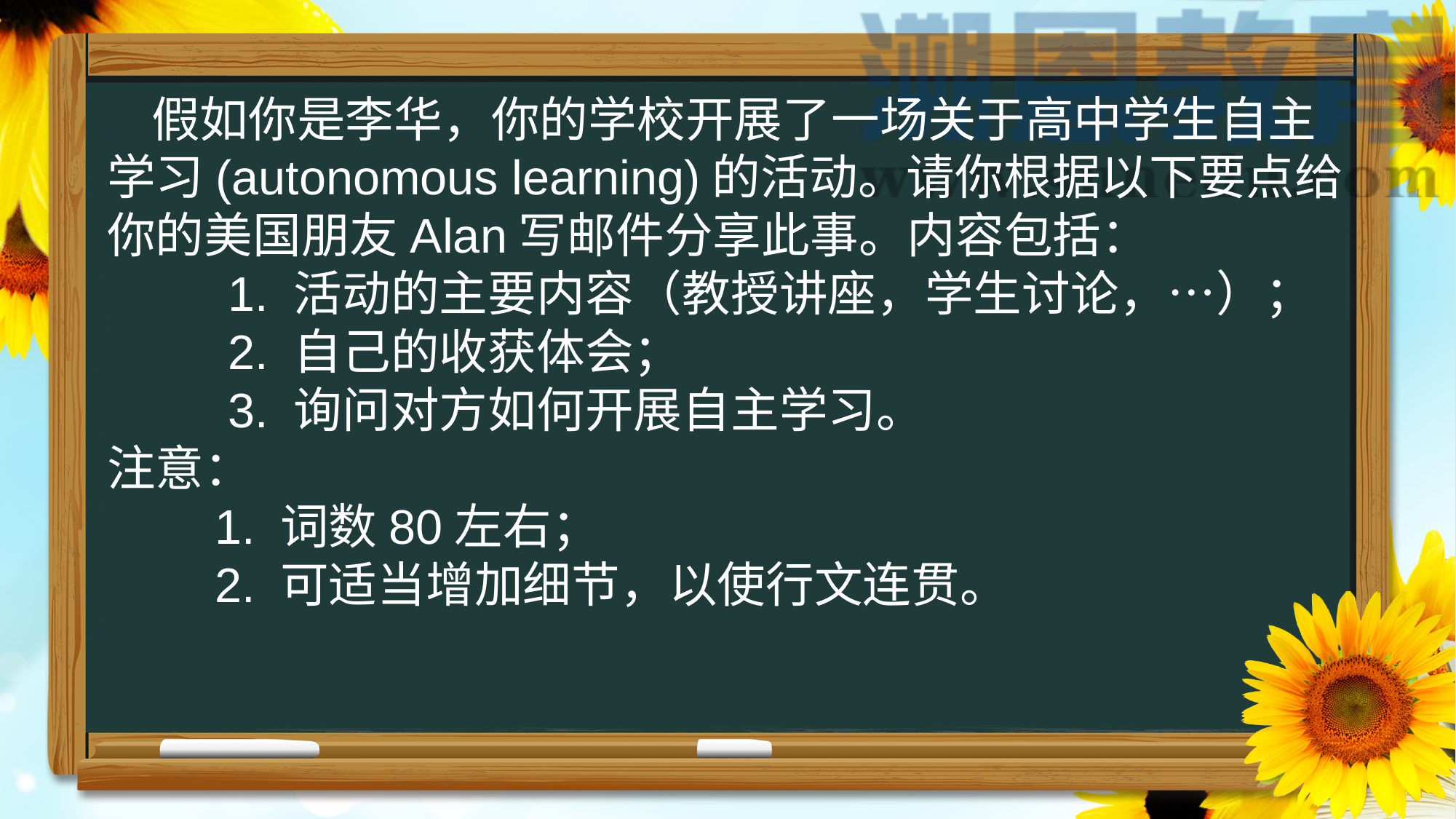

假如你是李华，你的学校开展了一场关于高中学生自主学习(autonomous learning)的活动。请你根据以下要点给你的美国朋友Alan写邮件分享此事。内容包括：
         1. 活动的主要内容（教授讲座，学生讨论，…）；
         2. 自己的收获体会；
         3. 询问对方如何开展自主学习。
注意：
        1. 词数80左右；
        2. 可适当增加细节，以使行文连贯。